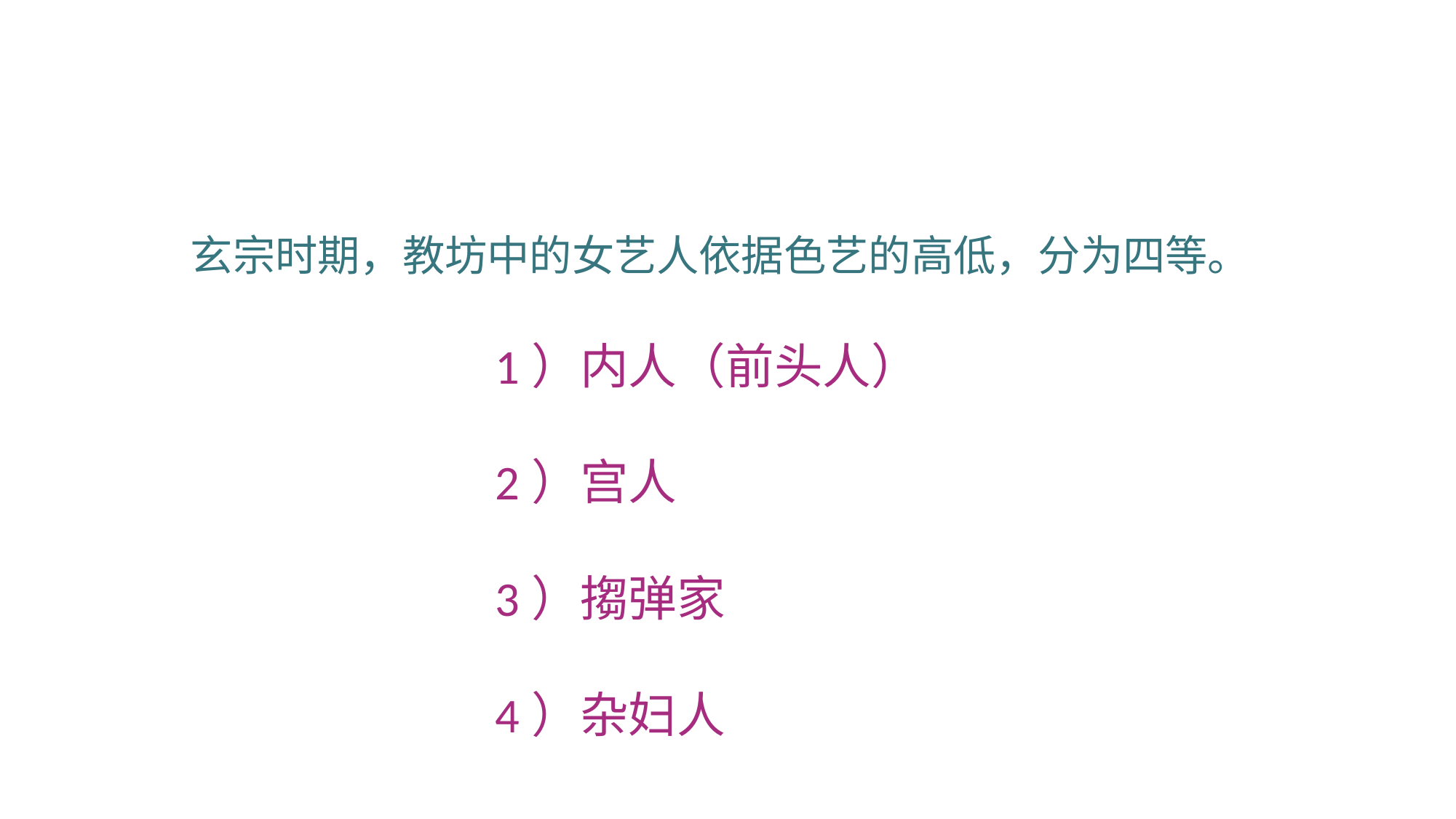

#
玄宗时期，教坊中的女艺人依据色艺的高低，分为四等。
1）内人（前头人）

2）宫人

3）搊弹家

4）杂妇人